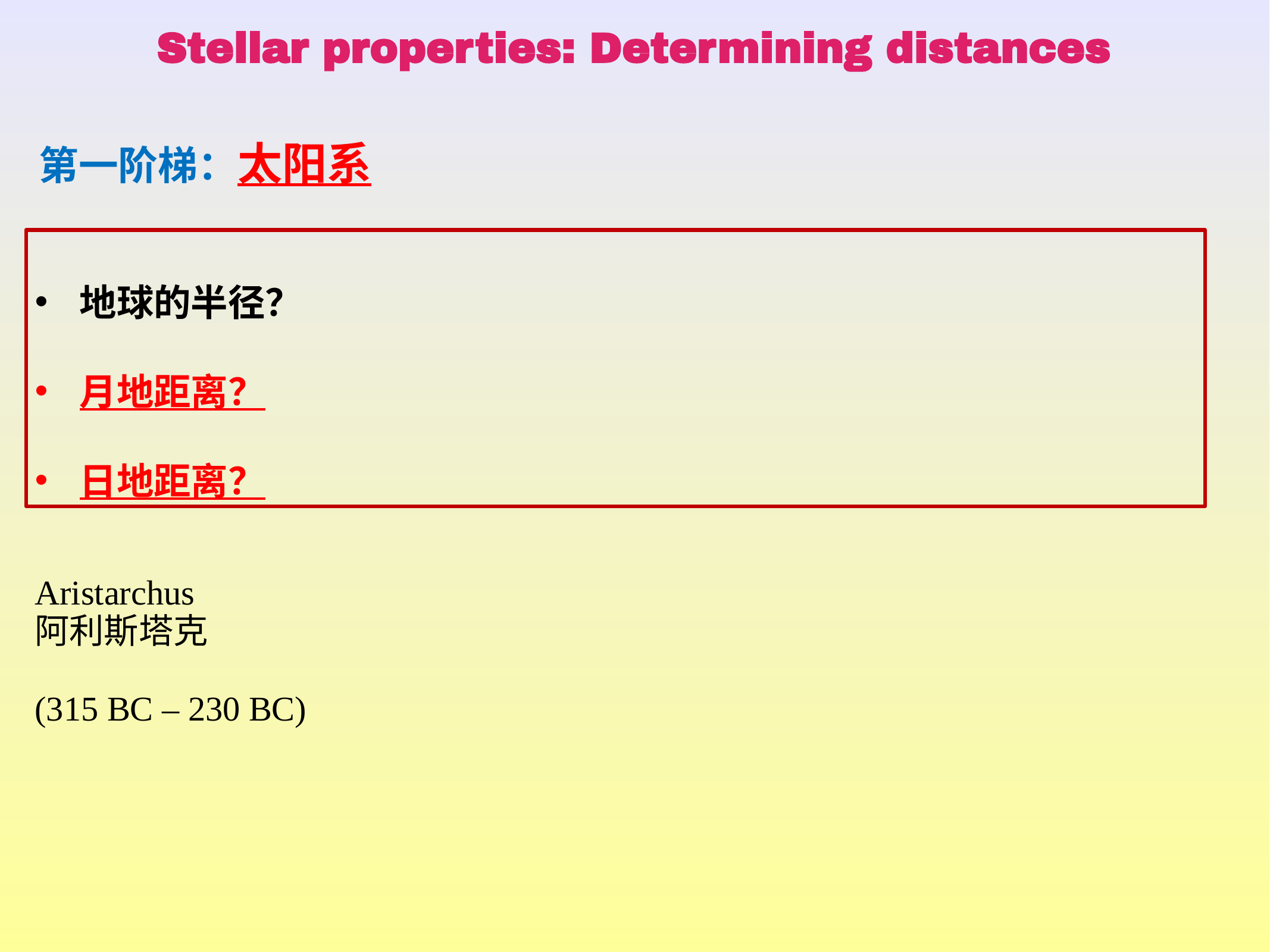

Stellar properties: Determining distances
第一阶梯：太阳系
地球的半径？
月地距离？
日地距离？
Aristarchus
阿利斯塔克

(315 BC – 230 BC)